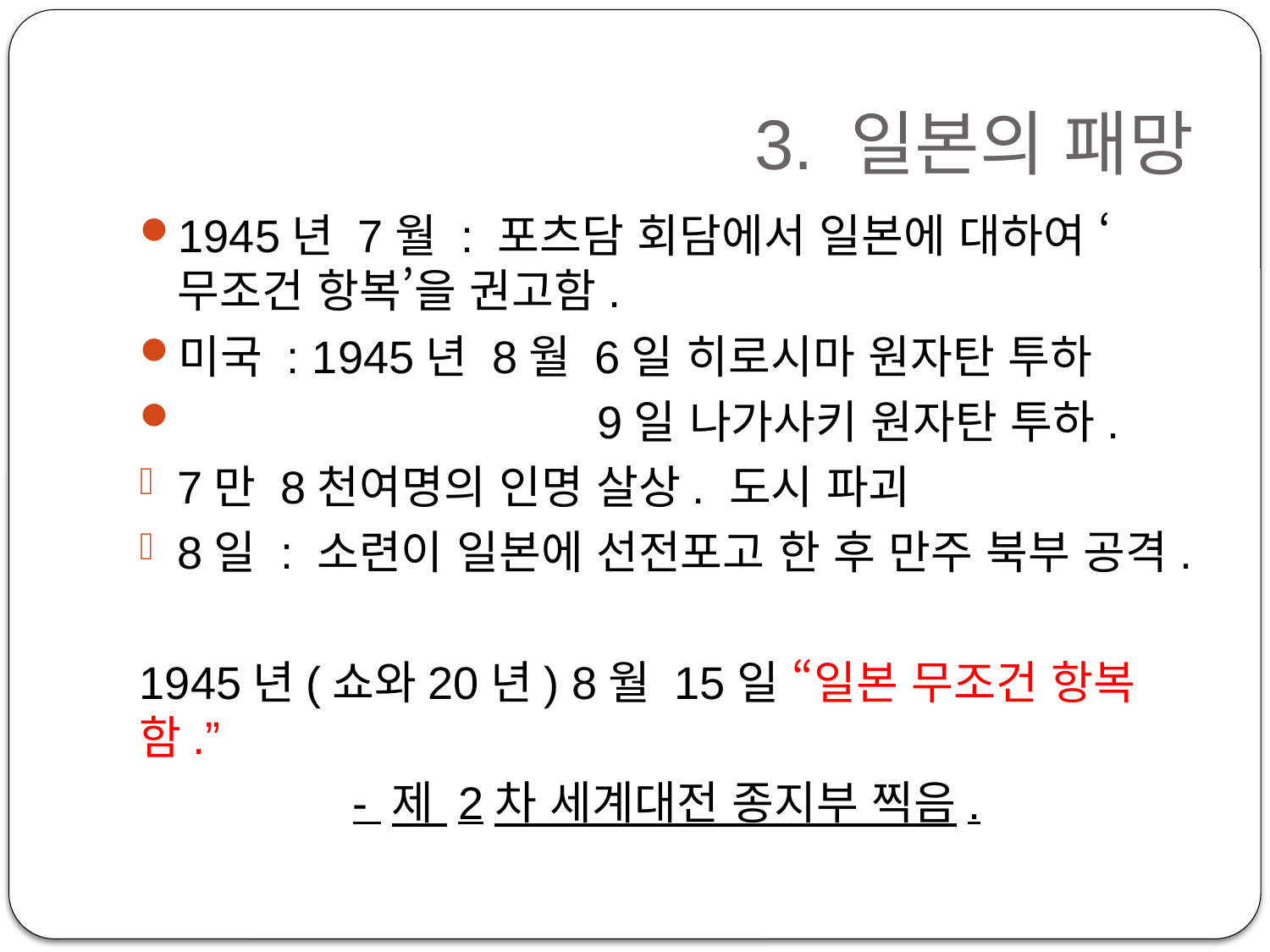

# 3. 일본의 패망
1945년 7월 : 포츠담 회담에서 일본에 대하여 ‘무조건 항복’을 권고함.
미국 : 1945년 8월 6일 히로시마 원자탄 투하
                                 9일 나가사키 원자탄 투하.
7만 8천여명의 인명 살상. 도시 파괴
8일 : 소련이 일본에 선전포고 한 후 만주 북부 공격.

1945년(쇼와20년) 8월 15일 “일본 무조건 항복 함.”
- 제 2차 세계대전 종지부 찍음.